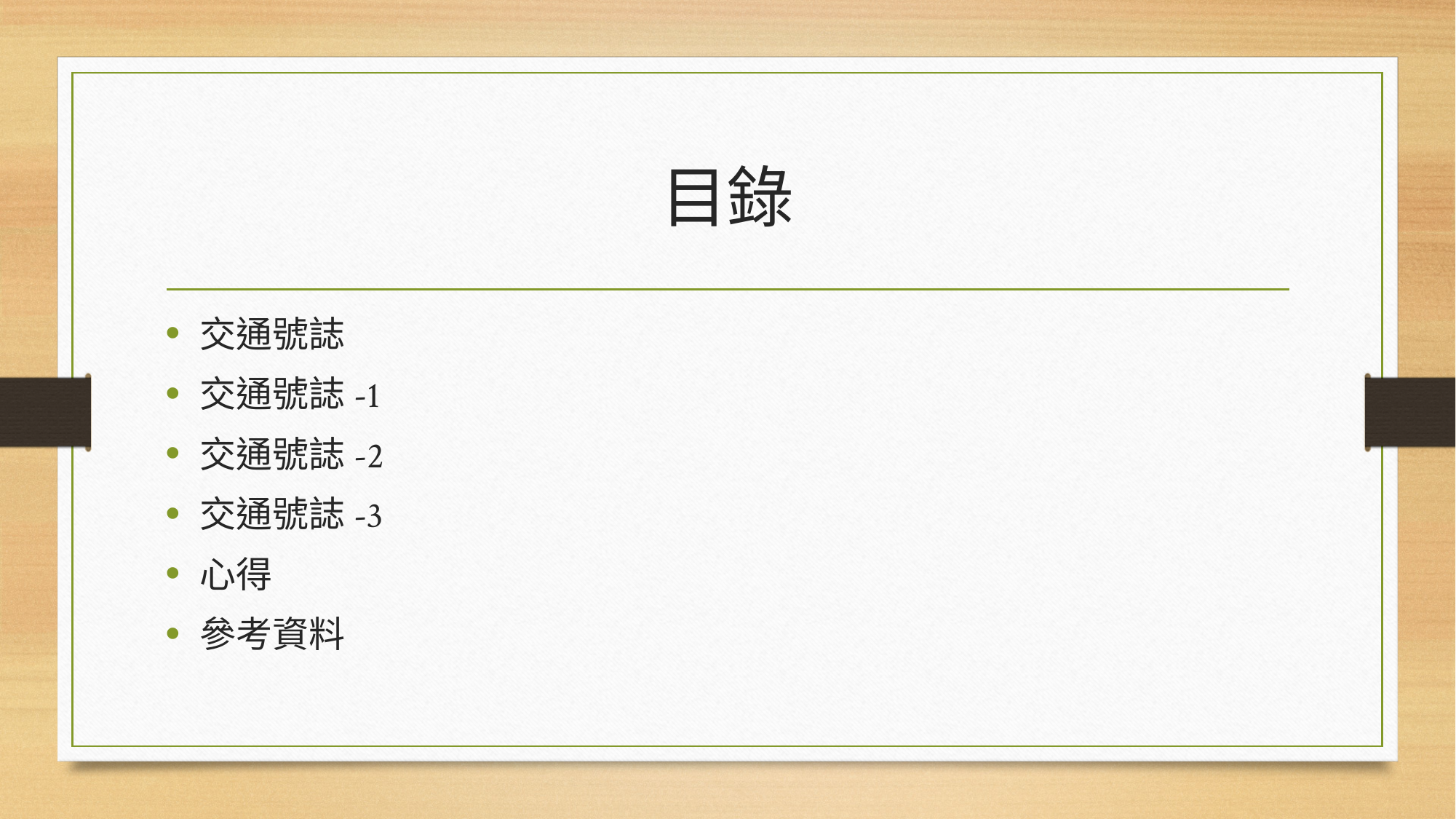

# 目錄
交通號誌
交通號誌-1
交通號誌-2
交通號誌-3
心得
參考資料